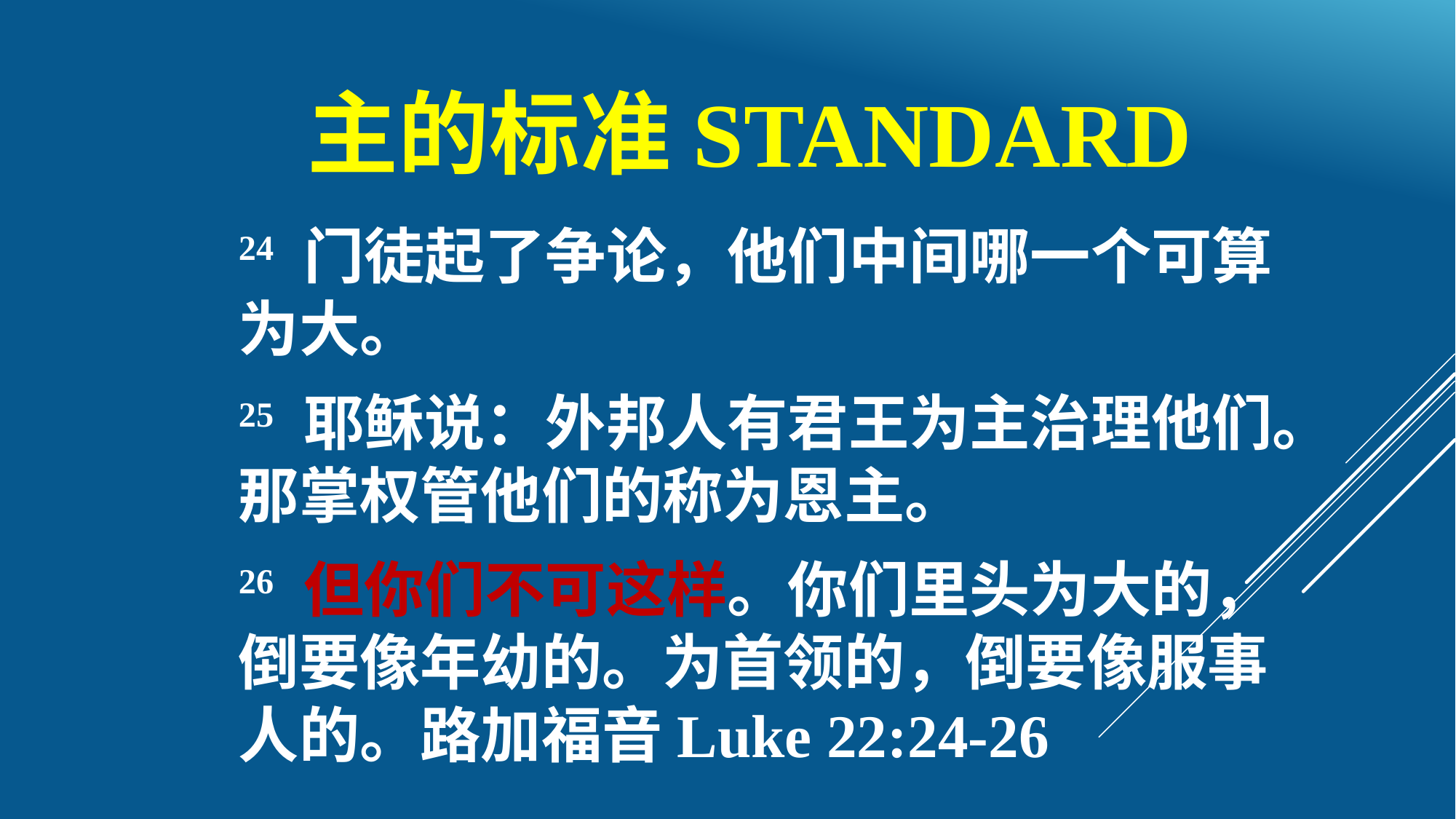

# 主的标准Standard
24 门徒起了争论，他们中间哪一个可算为大。
25 耶稣说：外邦人有君王为主治理他们。那掌权管他们的称为恩主。
26 但你们不可这样。你们里头为大的，倒要像年幼的。为首领的，倒要像服事人的。路加福音Luke 22:24-26